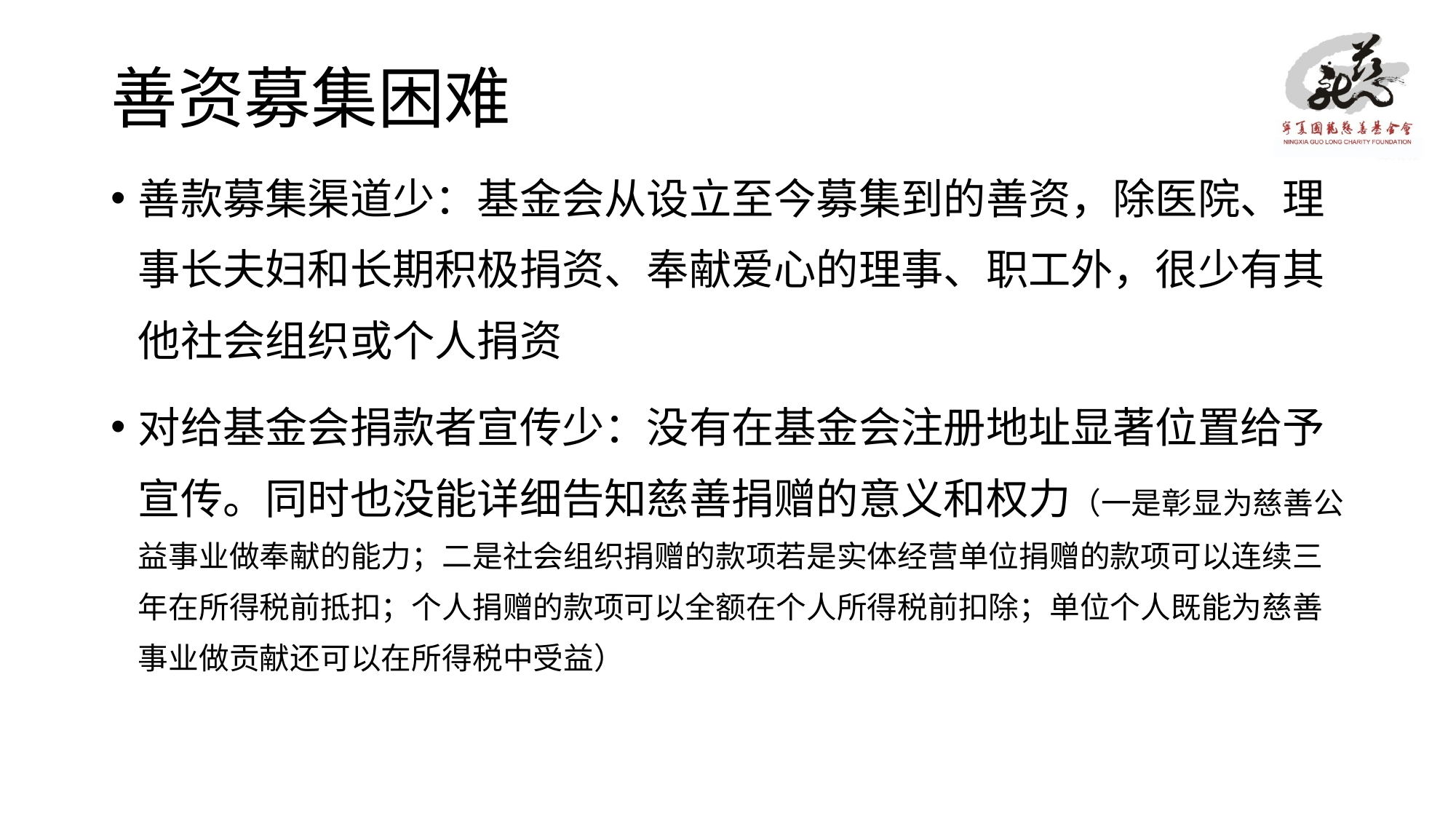

# 善资募集困难
善款募集渠道少：基金会从设立至今募集到的善资，除医院、理事长夫妇和长期积极捐资、奉献爱心的理事、职工外，很少有其他社会组织或个人捐资
对给基金会捐款者宣传少：没有在基金会注册地址显著位置给予宣传。同时也没能详细告知慈善捐赠的意义和权力（一是彰显为慈善公益事业做奉献的能力；二是社会组织捐赠的款项若是实体经营单位捐赠的款项可以连续三年在所得税前抵扣；个人捐赠的款项可以全额在个人所得税前扣除；单位个人既能为慈善事业做贡献还可以在所得税中受益）